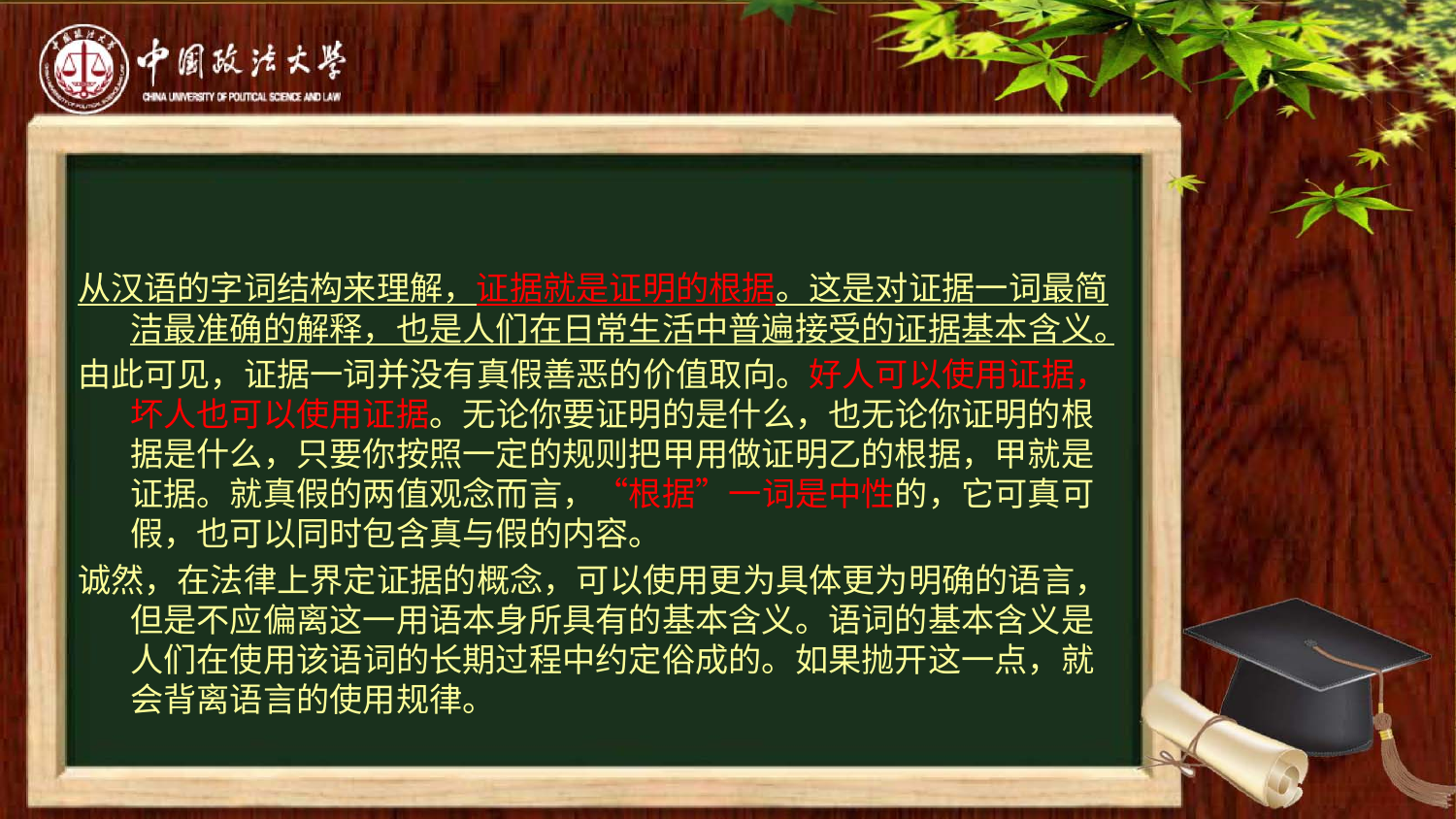

#
从汉语的字词结构来理解，证据就是证明的根据。这是对证据一词最简洁最准确的解释，也是人们在日常生活中普遍接受的证据基本含义。
由此可见，证据一词并没有真假善恶的价值取向。好人可以使用证据，坏人也可以使用证据。无论你要证明的是什么，也无论你证明的根据是什么，只要你按照一定的规则把甲用做证明乙的根据，甲就是证据。就真假的两值观念而言，“根据”一词是中性的，它可真可假，也可以同时包含真与假的内容。
诚然，在法律上界定证据的概念，可以使用更为具体更为明确的语言，但是不应偏离这一用语本身所具有的基本含义。语词的基本含义是人们在使用该语词的长期过程中约定俗成的。如果抛开这一点，就会背离语言的使用规律。